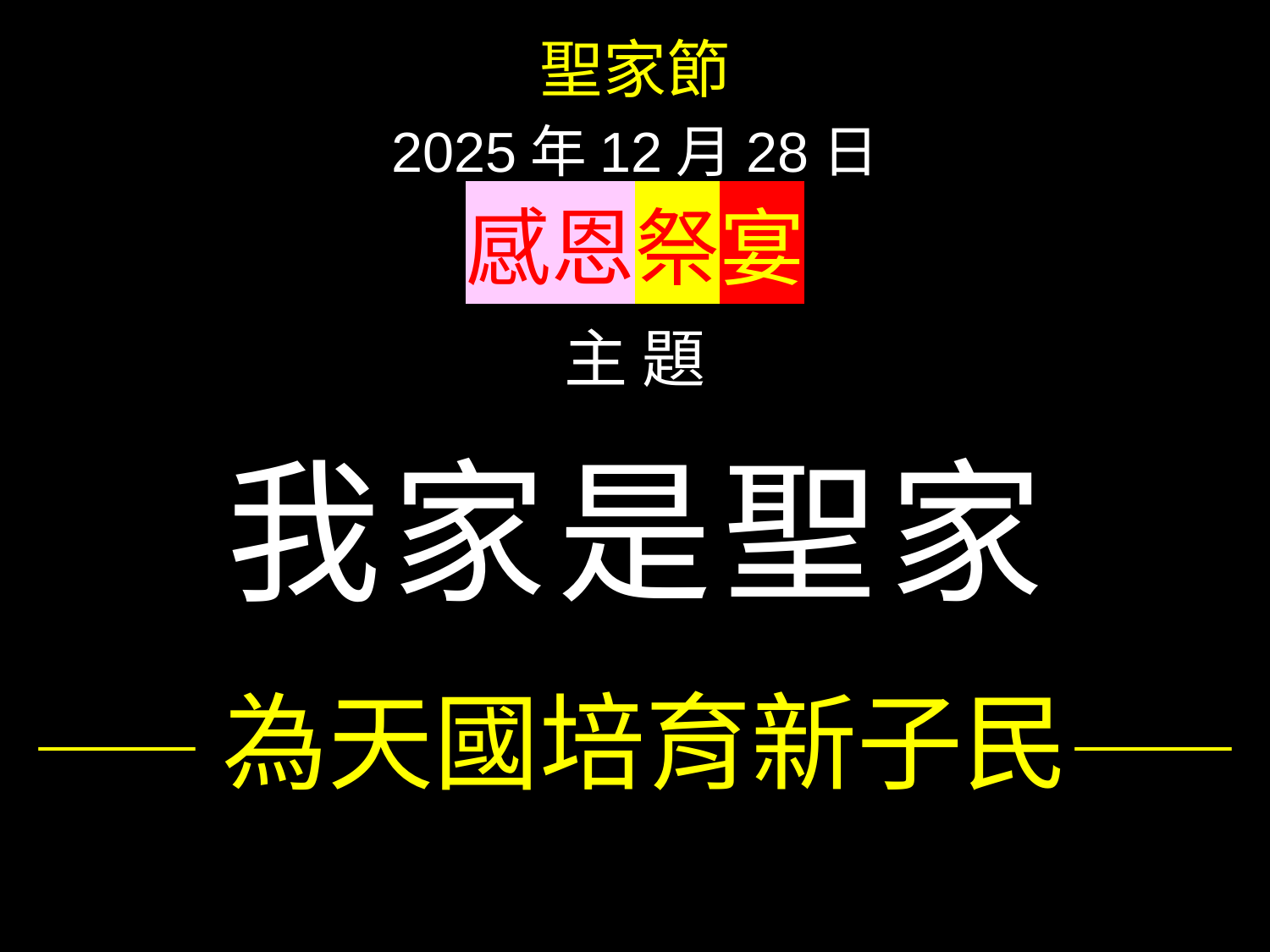

聖家節
2025年12月28日
感恩祭宴

主 題

我家是聖家
——為天國培育新子民——